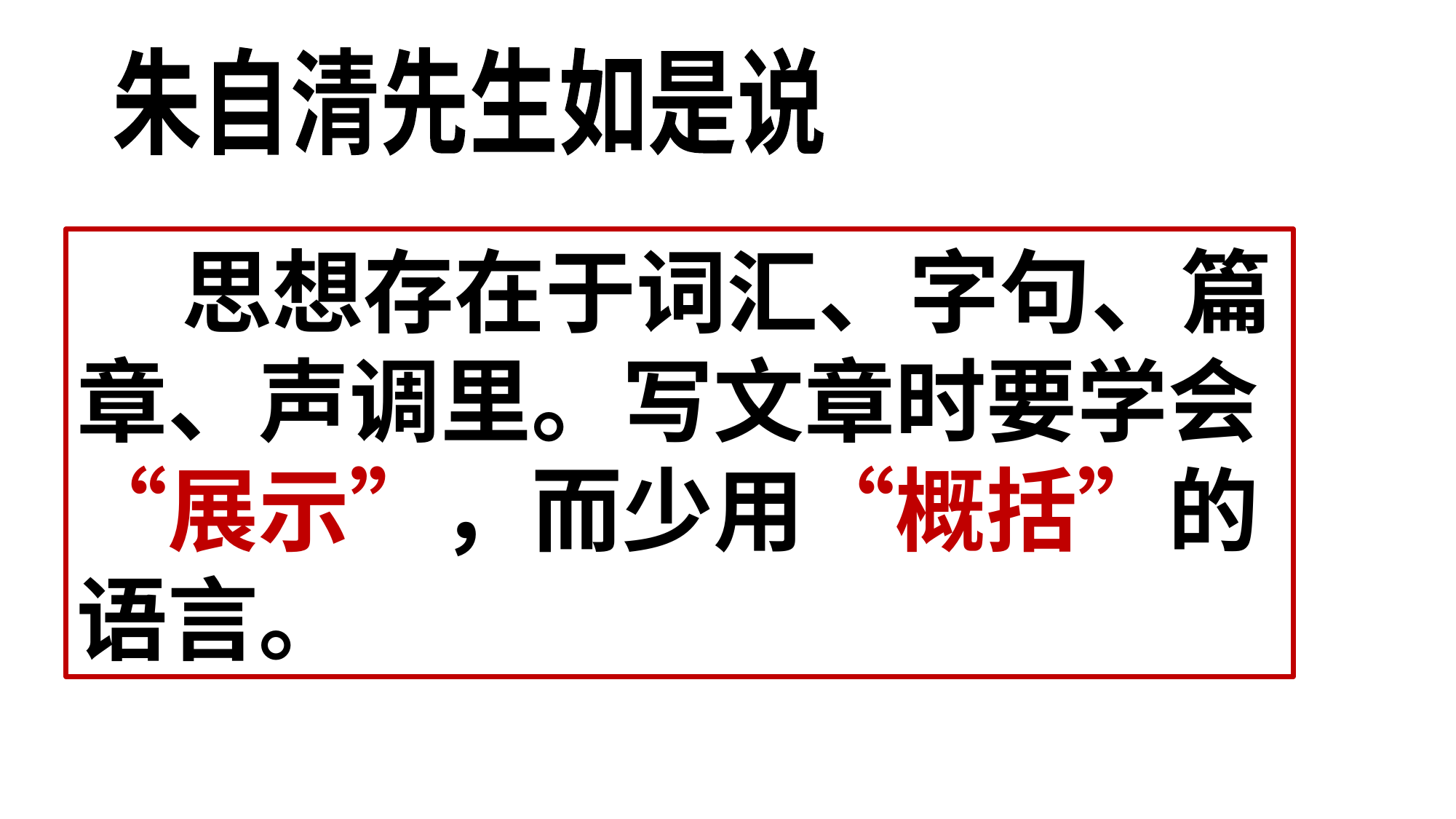

朱自清先生如是说
    思想存在于词汇、字句、篇章、声调里。写文章时要学会“展示”，而少用“概括”的语言。